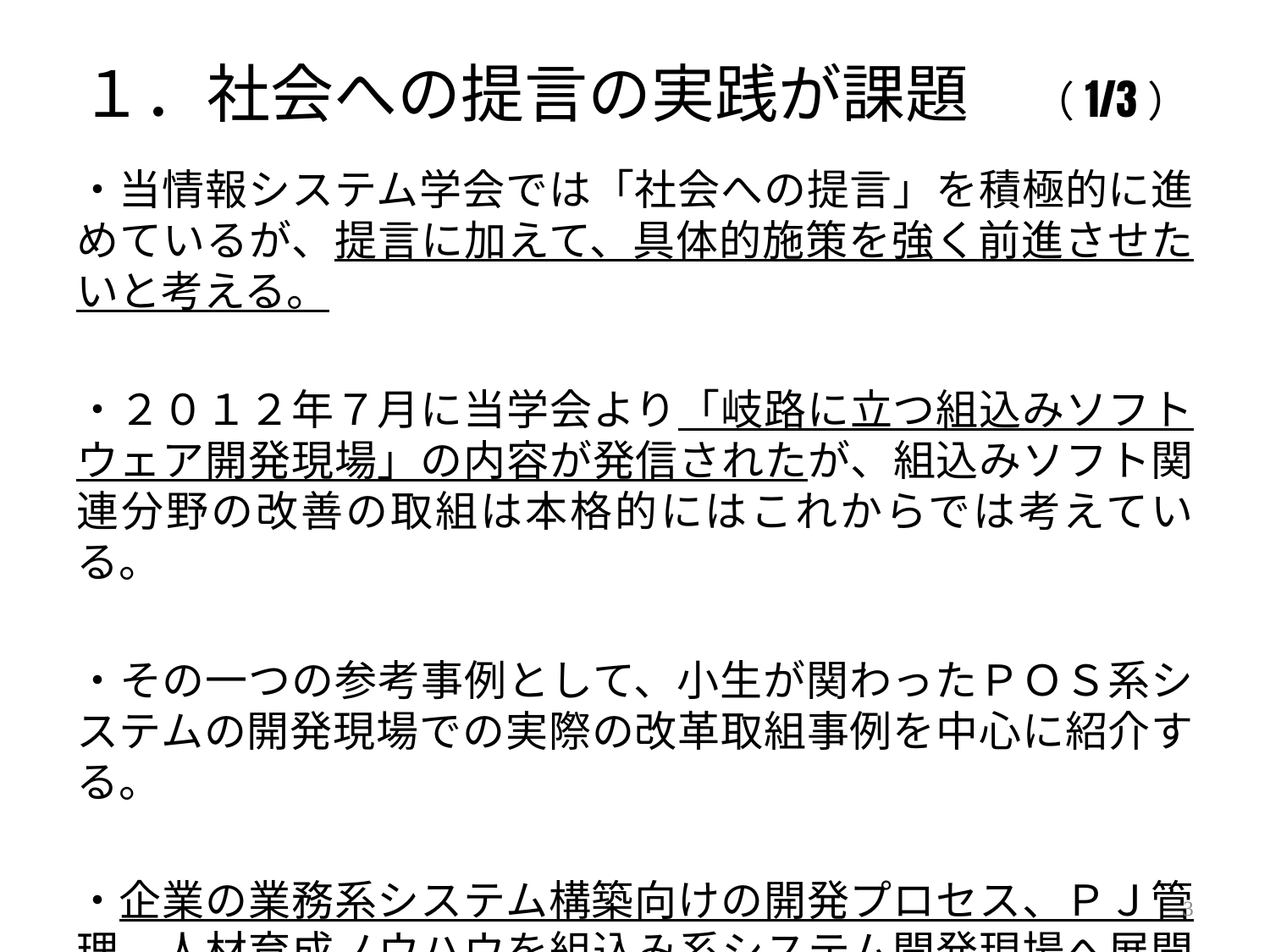

# １．社会への提言の実践が課題　（1/3）
・当情報システム学会では「社会への提言」を積極的に進めているが、提言に加えて、具体的施策を強く前進させたいと考える。

・２０１２年７月に当学会より「岐路に立つ組込みソフトウェア開発現場」の内容が発信されたが、組込みソフト関連分野の改善の取組は本格的にはこれからでは考えている。

・その一つの参考事例として、小生が関わったＰＯＳ系システムの開発現場での実際の改革取組事例を中心に紹介する。

・企業の業務系システム構築向けの開発プロセス、ＰＪ管理、人材育成ノウハウを組込み系システム開発現場へ展開したものであり、改善・改革の実践例として参考になれば幸いである。
3